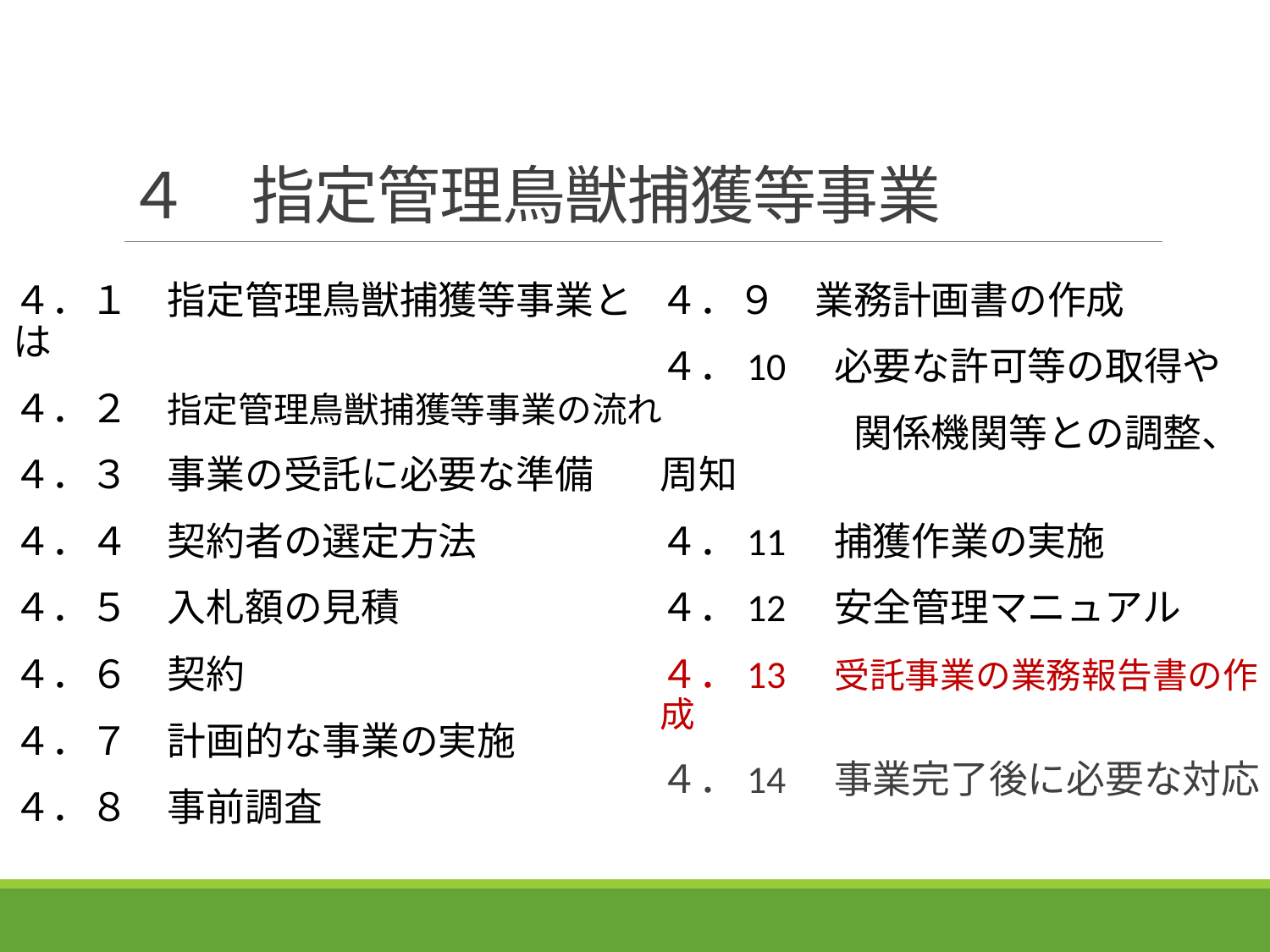

# ４　指定管理鳥獣捕獲等事業
４．１　指定管理鳥獣捕獲等事業とは
４．２　指定管理鳥獣捕獲等事業の流れ
４．３　事業の受託に必要な準備
４．４　契約者の選定方法
４．５　入札額の見積
４．６　契約
４．７　計画的な事業の実施
４．８　事前調査

４．９　業務計画書の作成
４．10　必要な許可等の取得や
　　　　　関係機関等との調整、周知
４．11　捕獲作業の実施
４．12　安全管理マニュアル
４．13　受託事業の業務報告書の作成
４．14　事業完了後に必要な対応